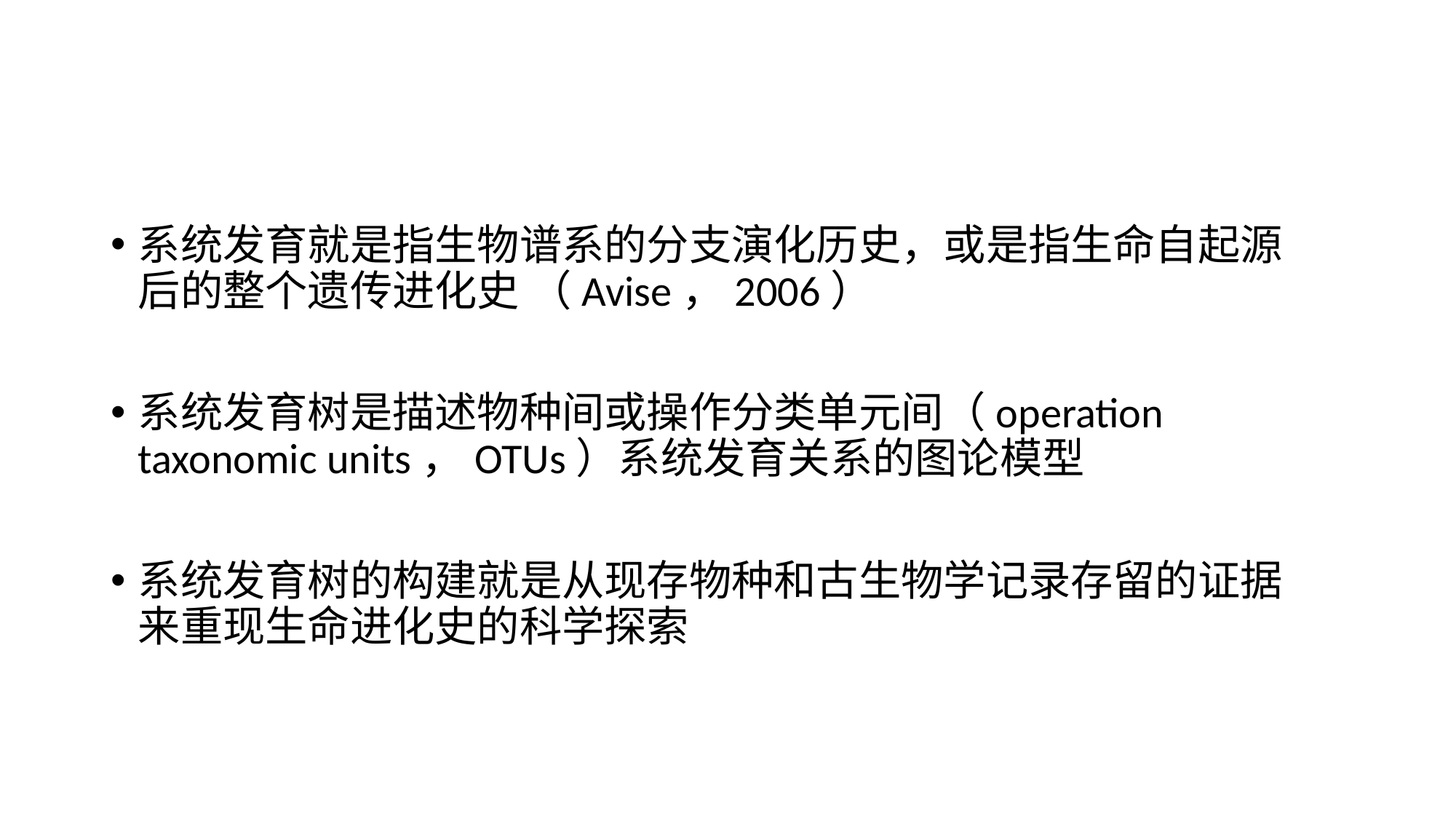

#
系统发育就是指生物谱系的分支演化历史，或是指生命自起源后的整个遗传进化史 （Avise，2006）

系统发育树是描述物种间或操作分类单元间（operation taxonomic units，OTUs）系统发育关系的图论模型

系统发育树的构建就是从现存物种和古生物学记录存留的证据来重现生命进化史的科学探索